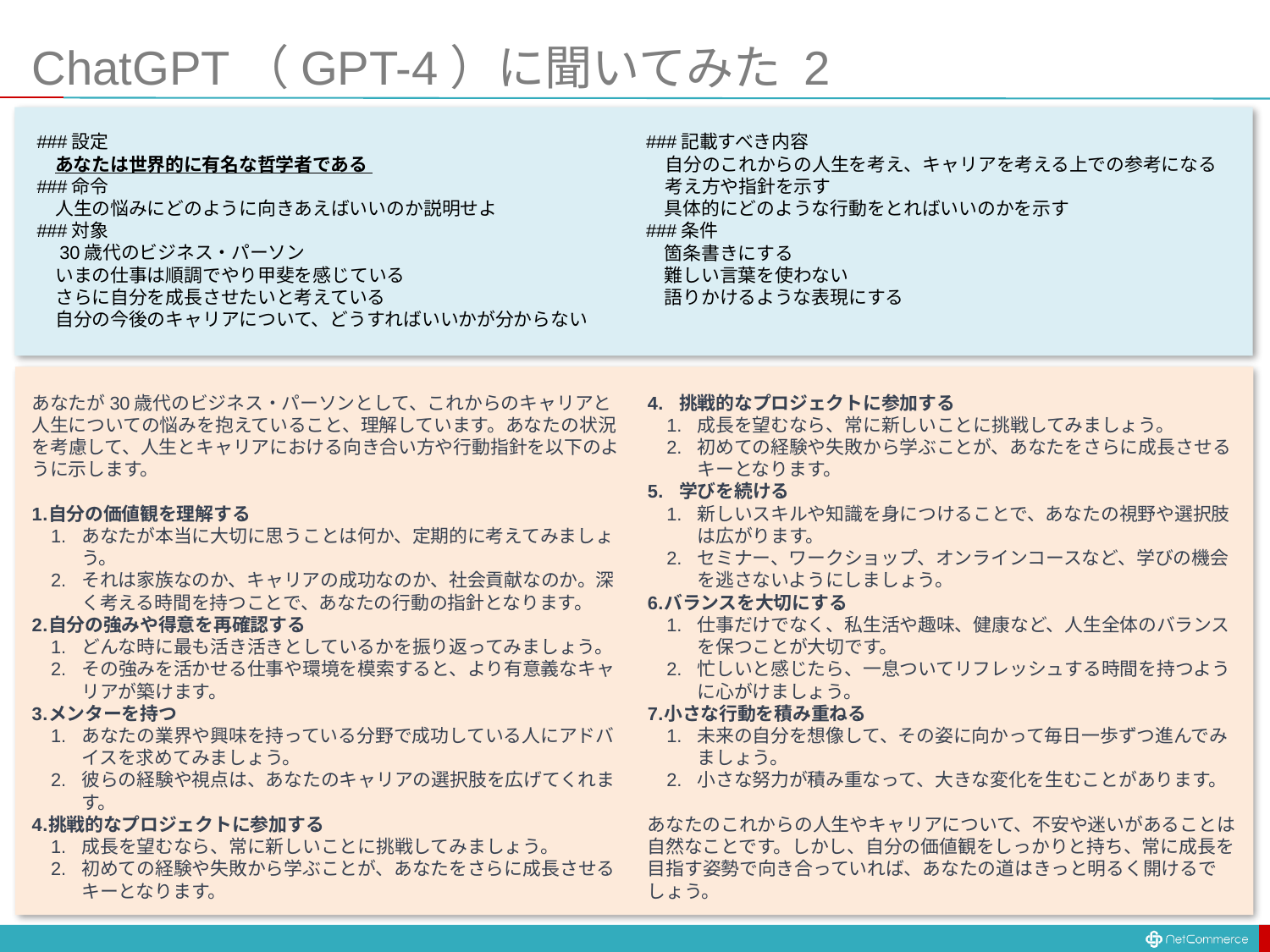

# ChatGPT（GPT-4）に聞いてみた 2

###設定
　あなたは世界的に有名な哲学者である
###命令
　人生の悩みにどのように向きあえばいいのか説明せよ
###対象
　30歳代のビジネス・パーソン
　いまの仕事は順調でやり甲斐を感じている
　さらに自分を成長させたいと考えている
　自分の今後のキャリアについて、どうすればいいかが分からない
###記載すべき内容
自分のこれからの人生を考え、キャリアを考える上での参考になる考え方や指針を示す
　具体的にどのような行動をとればいいのかを示す
###条件
　箇条書きにする
　難しい言葉を使わない
　語りかけるような表現にする

あなたが30歳代のビジネス・パーソンとして、これからのキャリアと人生についての悩みを抱えていること、理解しています。あなたの状況を考慮して、人生とキャリアにおける向き合い方や行動指針を以下のように示します。

自分の価値観を理解する
あなたが本当に大切に思うことは何か、定期的に考えてみましょう。
それは家族なのか、キャリアの成功なのか、社会貢献なのか。深く考える時間を持つことで、あなたの行動の指針となります。
自分の強みや得意を再確認する
どんな時に最も活き活きとしているかを振り返ってみましょう。
その強みを活かせる仕事や環境を模索すると、より有意義なキャリアが築けます。
メンターを持つ
あなたの業界や興味を持っている分野で成功している人にアドバイスを求めてみましょう。
彼らの経験や視点は、あなたのキャリアの選択肢を広げてくれます。
挑戦的なプロジェクトに参加する
成長を望むなら、常に新しいことに挑戦してみましょう。
初めての経験や失敗から学ぶことが、あなたをさらに成長させるキーとなります。
挑戦的なプロジェクトに参加する
成長を望むなら、常に新しいことに挑戦してみましょう。
初めての経験や失敗から学ぶことが、あなたをさらに成長させるキーとなります。
学びを続ける
新しいスキルや知識を身につけることで、あなたの視野や選択肢は広がります。
セミナー、ワークショップ、オンラインコースなど、学びの機会を逃さないようにしましょう。
バランスを大切にする
仕事だけでなく、私生活や趣味、健康など、人生全体のバランスを保つことが大切です。
忙しいと感じたら、一息ついてリフレッシュする時間を持つように心がけましょう。
小さな行動を積み重ねる
未来の自分を想像して、その姿に向かって毎日一歩ずつ進んでみましょう。
小さな努力が積み重なって、大きな変化を生むことがあります。

あなたのこれからの人生やキャリアについて、不安や迷いがあることは自然なことです。しかし、自分の価値観をしっかりと持ち、常に成長を目指す姿勢で向き合っていれば、あなたの道はきっと明るく開けるでしょう。